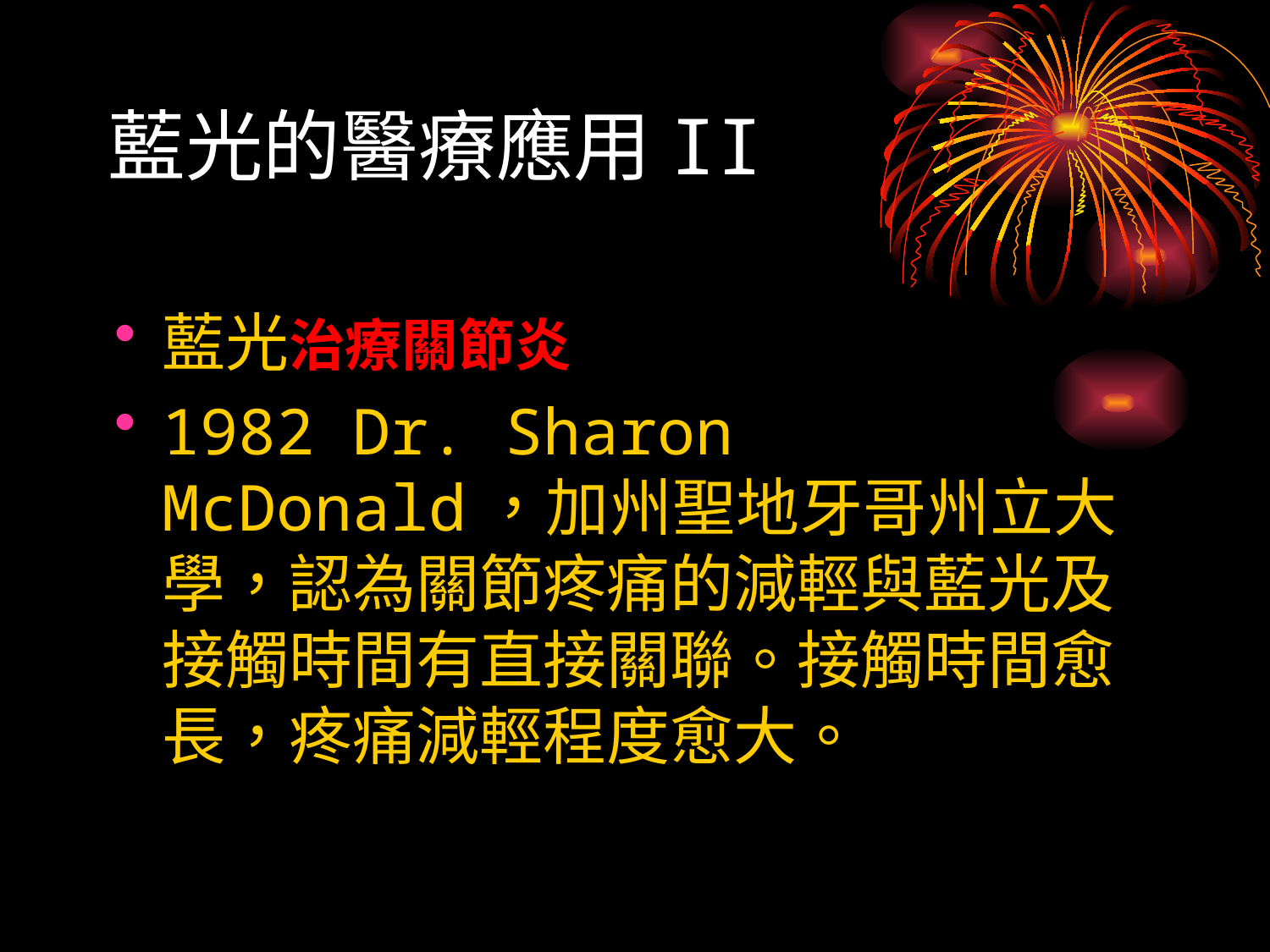

# 藍光的醫療應用II
藍光治療關節炎
1982 Dr. Sharon McDonald，加州聖地牙哥州立大學，認為關節疼痛的減輕與藍光及接觸時間有直接關聯。接觸時間愈長，疼痛減輕程度愈大。